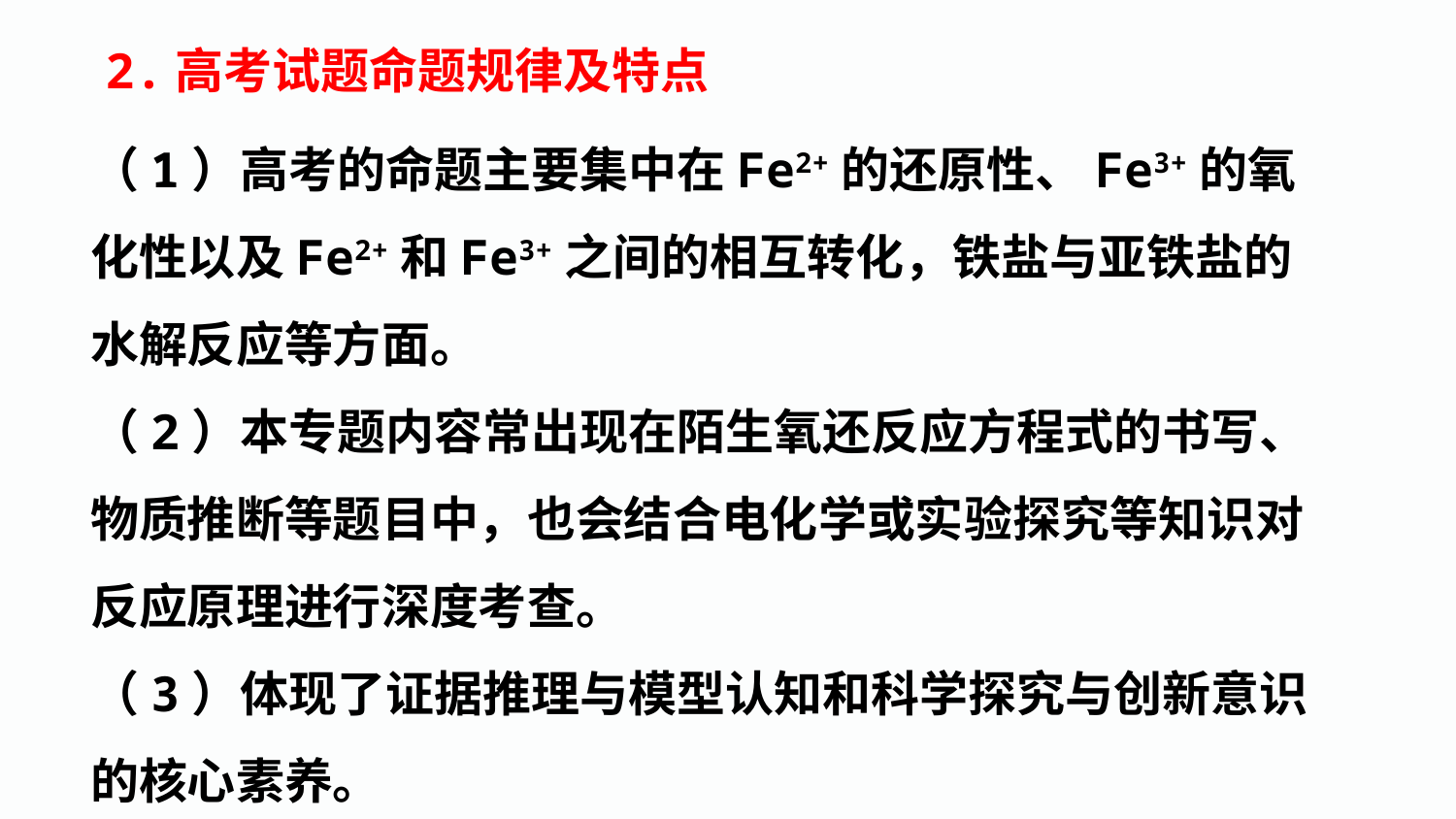

2.高考试题命题规律及特点
（1）高考的命题主要集中在Fe2+的还原性、Fe3+的氧化性以及Fe2+和Fe3+之间的相互转化，铁盐与亚铁盐的水解反应等方面。
（2）本专题内容常出现在陌生氧还反应方程式的书写、物质推断等题目中，也会结合电化学或实验探究等知识对反应原理进行深度考查。
（3）体现了证据推理与模型认知和科学探究与创新意识的核心素养。